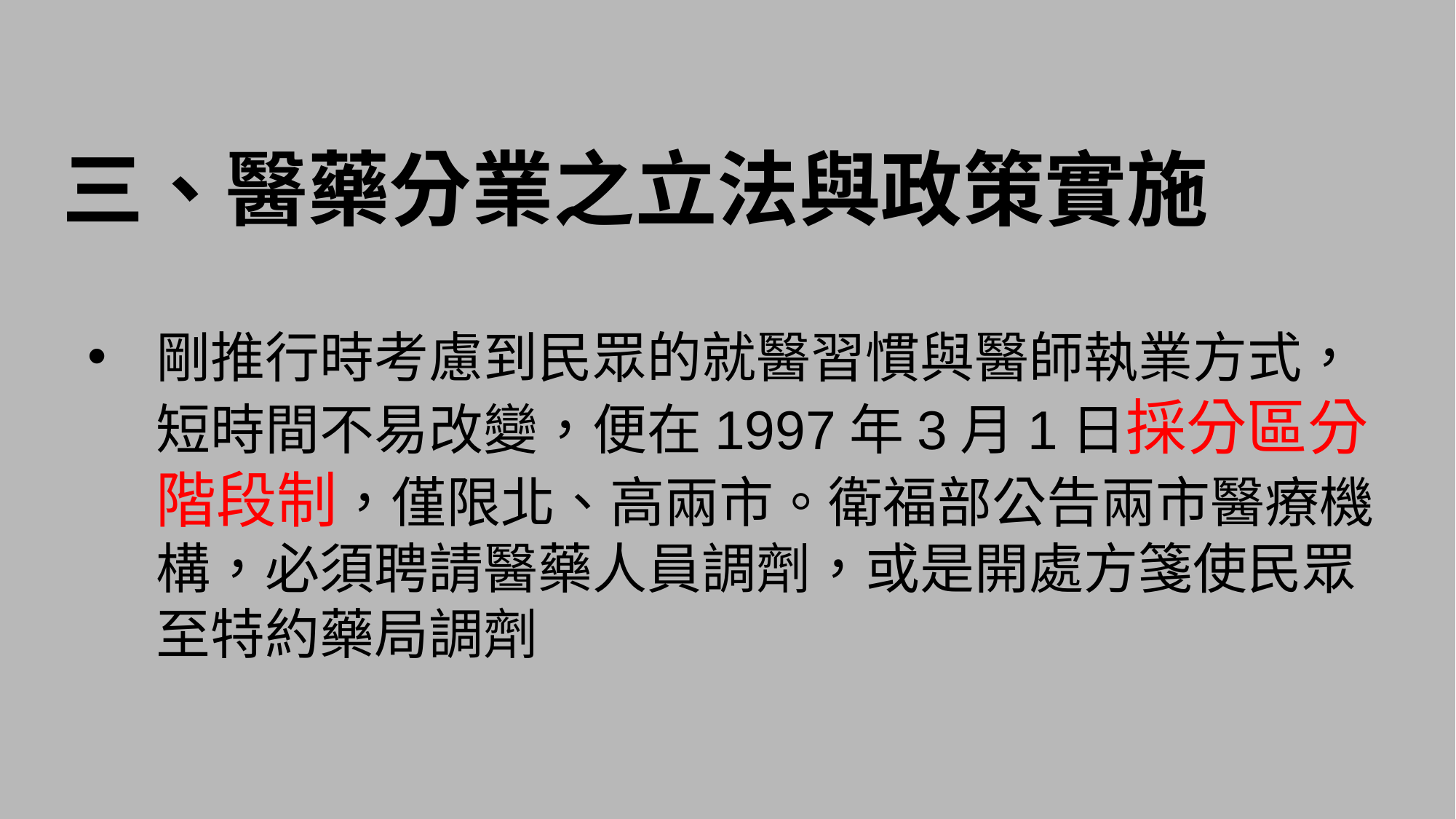

三、醫藥分業之立法與政策實施
剛推行時考慮到民眾的就醫習慣與醫師執業方式，短時間不易改變，便在1997年3月1日採分區分階段制，僅限北、高兩市。衛福部公告兩市醫療機構，必須聘請醫藥人員調劑，或是開處方箋使民眾至特約藥局調劑